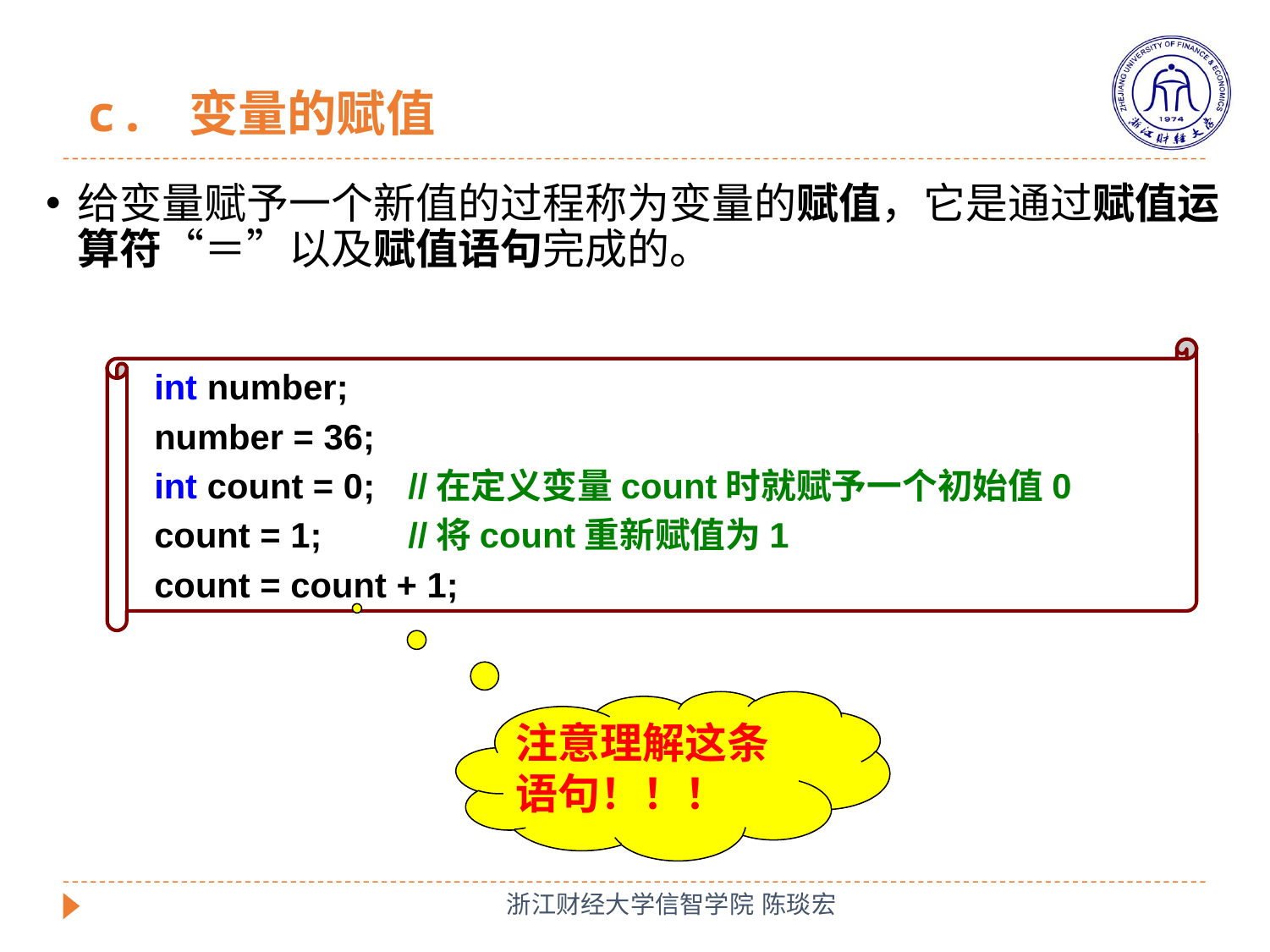

# c. 变量的赋值
给变量赋予一个新值的过程称为变量的赋值，它是通过赋值运算符“＝”以及赋值语句完成的。
int number;
number = 36;
int count = 0;	//在定义变量count时就赋予一个初始值0
count = 1;	//将count重新赋值为1
count = count + 1;
注意理解这条语句！！！
浙江财经大学信智学院 陈琰宏
36